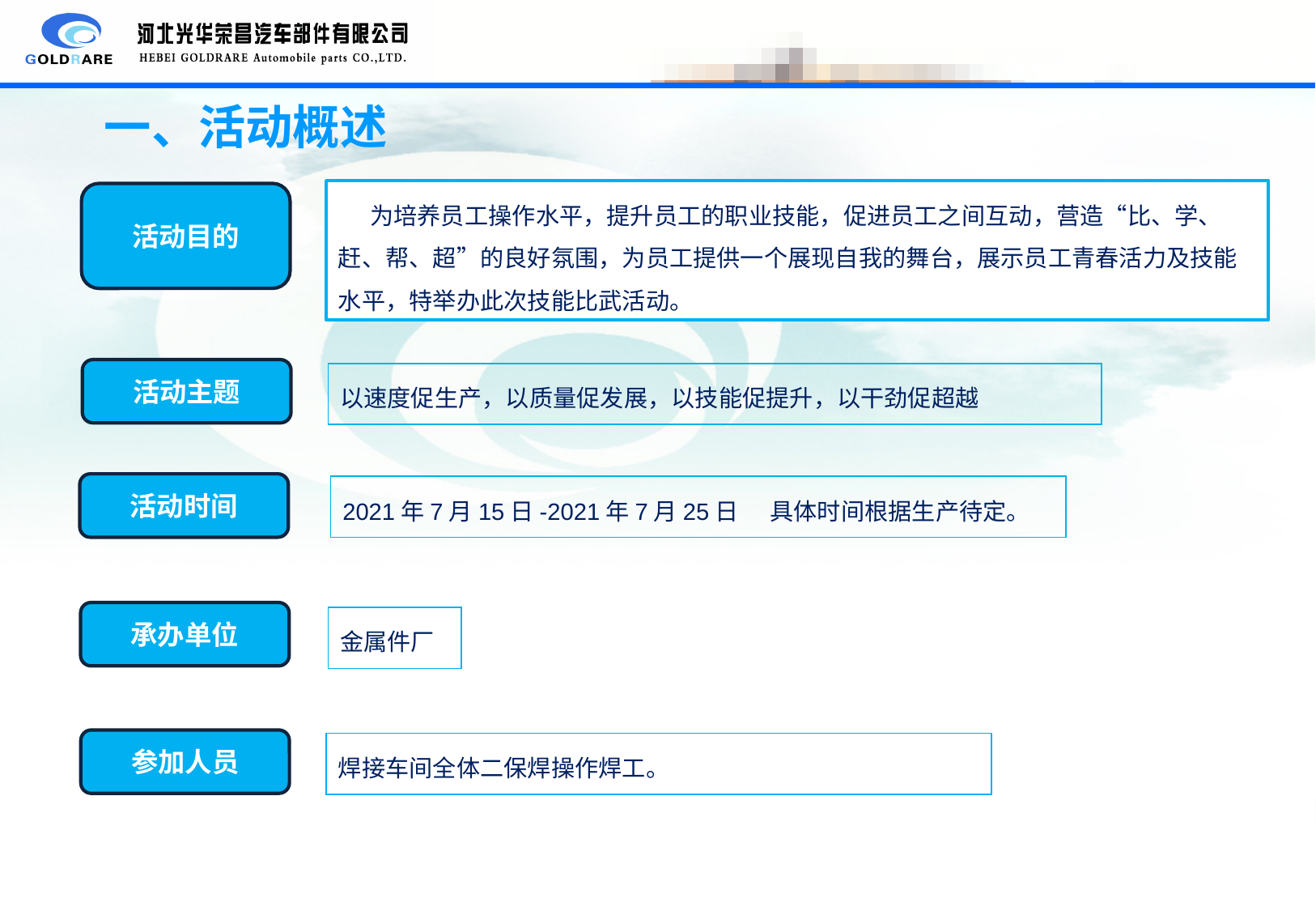

一、活动概述
     为培养员工操作水平，提升员工的职业技能，促进员工之间互动，营造“比、学、赶、帮、超”的良好氛围，为员工提供一个展现自我的舞台，展示员工青春活力及技能水平，特举办此次技能比武活动。
活动目的
活动主题
以速度促生产，以质量促发展，以技能促提升，以干劲促超越
活动时间
2021年7月15日-2021年7月25日      具体时间根据生产待定。
承办单位
金属件厂
参加人员
焊接车间全体二保焊操作焊工。